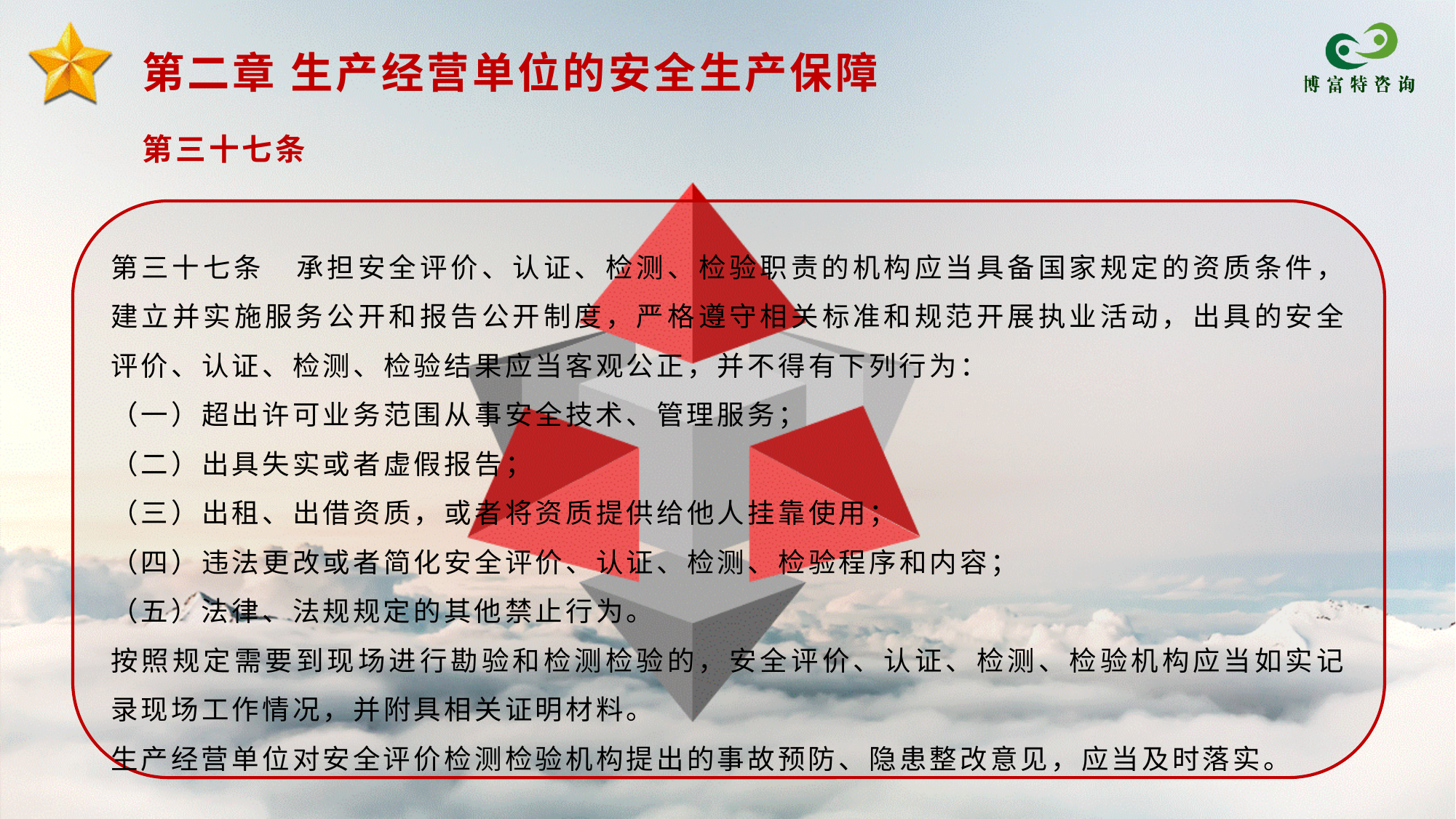

第二章 生产经营单位的安全生产保障
第三十七条
第三十七条　承担安全评价、认证、检测、检验职责的机构应当具备国家规定的资质条件，建立并实施服务公开和报告公开制度，严格遵守相关标准和规范开展执业活动，出具的安全评价、认证、检测、检验结果应当客观公正，并不得有下列行为：
（一）超出许可业务范围从事安全技术、管理服务；
（二）出具失实或者虚假报告；
（三）出租、出借资质，或者将资质提供给他人挂靠使用；
（四）违法更改或者简化安全评价、认证、检测、检验程序和内容；
（五）法律、法规规定的其他禁止行为。
按照规定需要到现场进行勘验和检测检验的，安全评价、认证、检测、检验机构应当如实记录现场工作情况，并附具相关证明材料。
生产经营单位对安全评价检测检验机构提出的事故预防、隐患整改意见，应当及时落实。